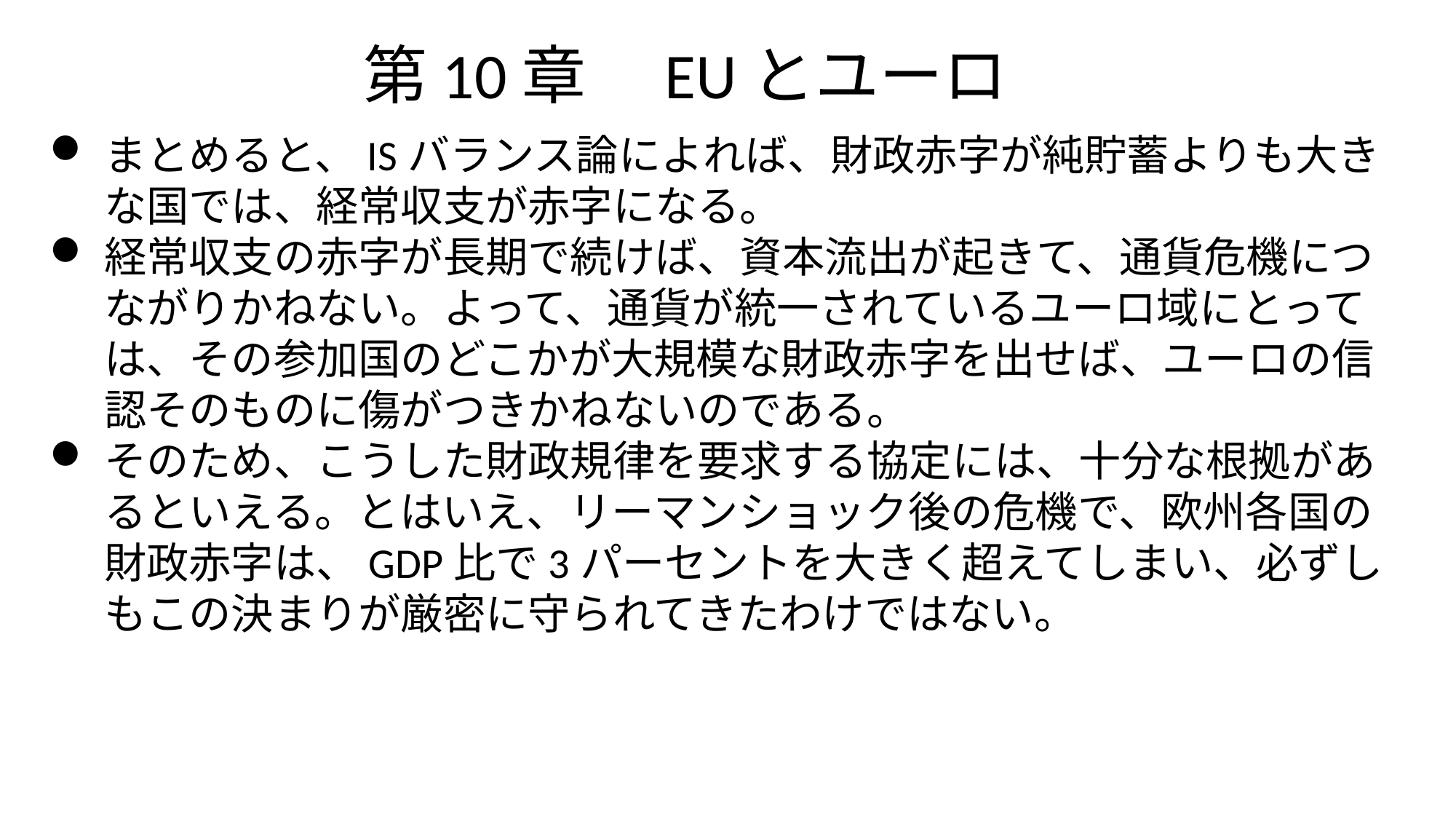

# 第10章　EUとユーロ

まとめると、ISバランス論によれば、財政赤字が純貯蓄よりも大きな国では、経常収支が赤字になる。
経常収支の赤字が長期で続けば、資本流出が起きて、通貨危機につながりかねない。よって、通貨が統一されているユーロ域にとっては、その参加国のどこかが大規模な財政赤字を出せば、ユーロの信認そのものに傷がつきかねないのである。
そのため、こうした財政規律を要求する協定には、十分な根拠があるといえる。とはいえ、リーマンショック後の危機で、欧州各国の財政赤字は、GDP比で3パーセントを大きく超えてしまい、必ずしもこの決まりが厳密に守られてきたわけではない。